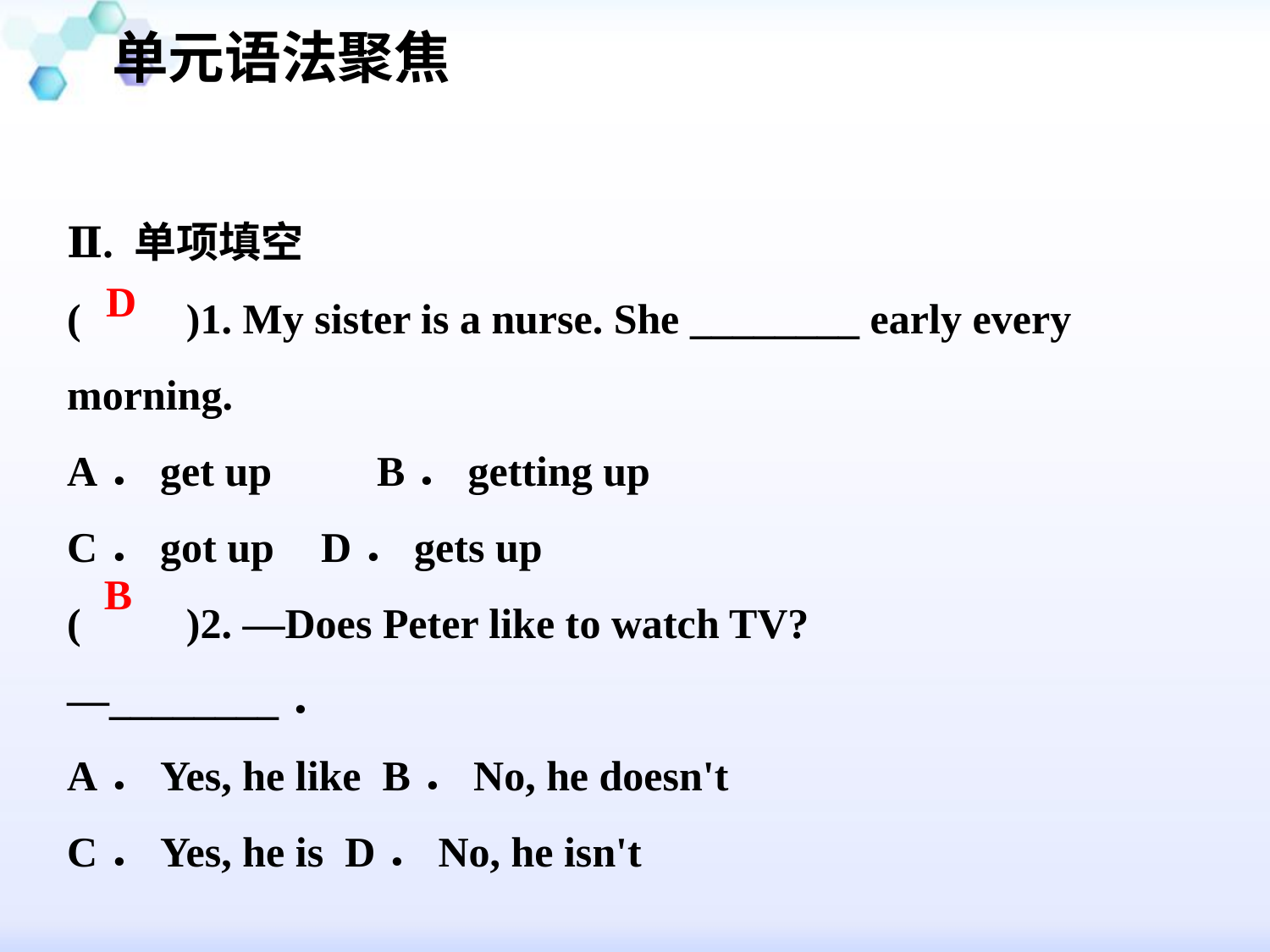

单元语法聚焦
#
Ⅱ. 单项填空
(　　)1. My sister is a nurse. She ________ early every morning.
A．get up　　B．getting up
C．got up  	D．gets up
(　　)2. —Does Peter like to watch TV?
—________．
A．Yes, he like  B．No, he doesn't
C．Yes, he is  D．No, he isn't
D
B